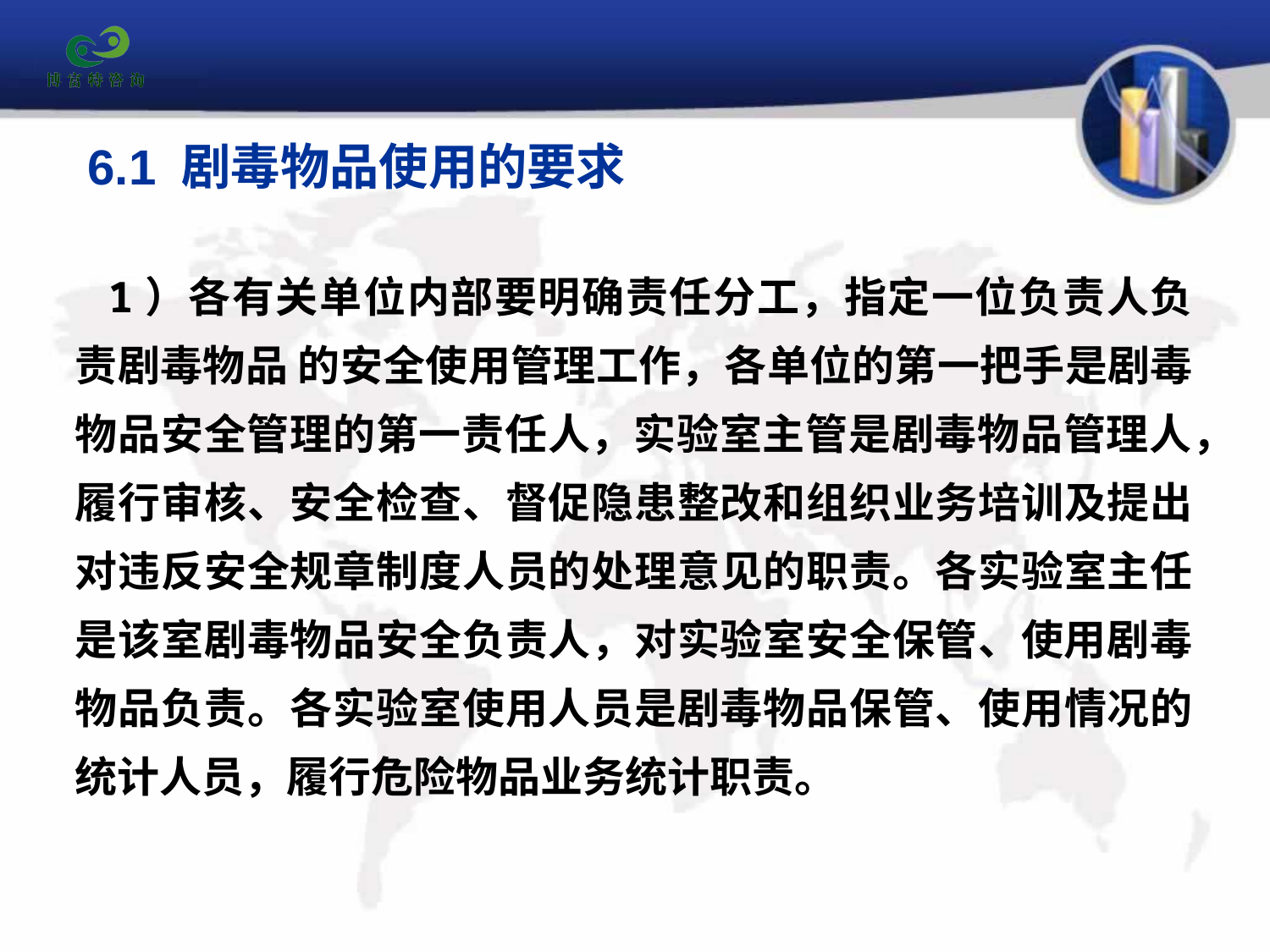

# 6.1 剧毒物品使用的要求
   1）各有关单位内部要明确责任分工，指定一位负责人负责剧毒物品 的安全使用管理工作，各单位的第一把手是剧毒物品安全管理的第一责任人，实验室主管是剧毒物品管理人，履行审核、安全检查、督促隐患整改和组织业务培训及提出对违反安全规章制度人员的处理意见的职责。各实验室主任是该室剧毒物品安全负责人，对实验室安全保管、使用剧毒物品负责。各实验室使用人员是剧毒物品保管、使用情况的统计人员，履行危险物品业务统计职责。